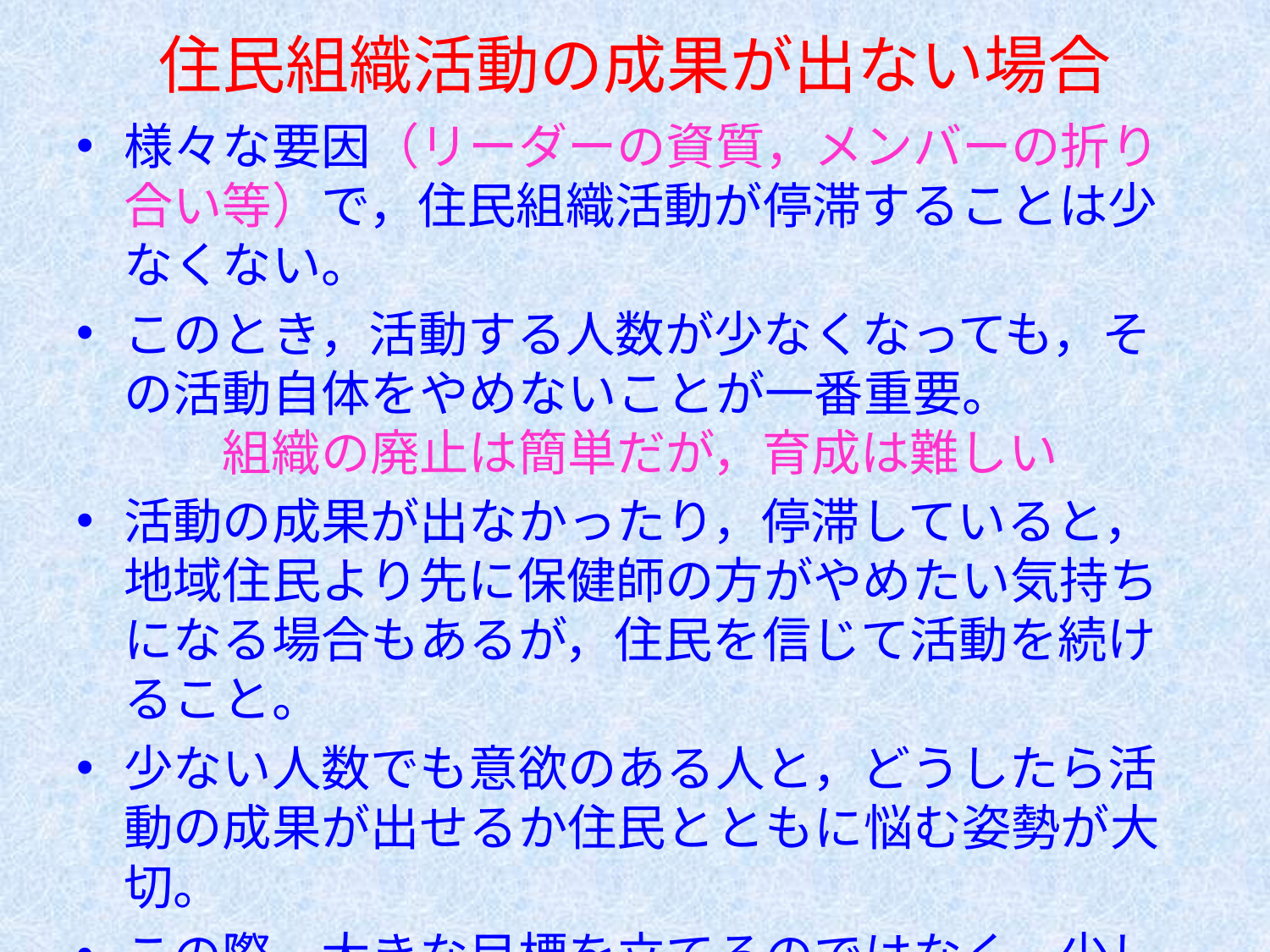

# 住民組織活動の成果が出ない場合
様々な要因（リーダーの資質，メンバーの折り合い等）で，住民組織活動が停滞することは少なくない。
このとき，活動する人数が少なくなっても，その活動自体をやめないことが一番重要。
　　組織の廃止は簡単だが，育成は難しい
活動の成果が出なかったり，停滞していると，地域住民より先に保健師の方がやめたい気持ちになる場合もあるが，住民を信じて活動を続けること。
少ない人数でも意欲のある人と，どうしたら活動の成果が出せるか住民とともに悩む姿勢が大切。
この際，大きな目標を立てるのではなく，少し頑張ることで結果が出せるような目標にして，達成感が得られるようにすることも重要。